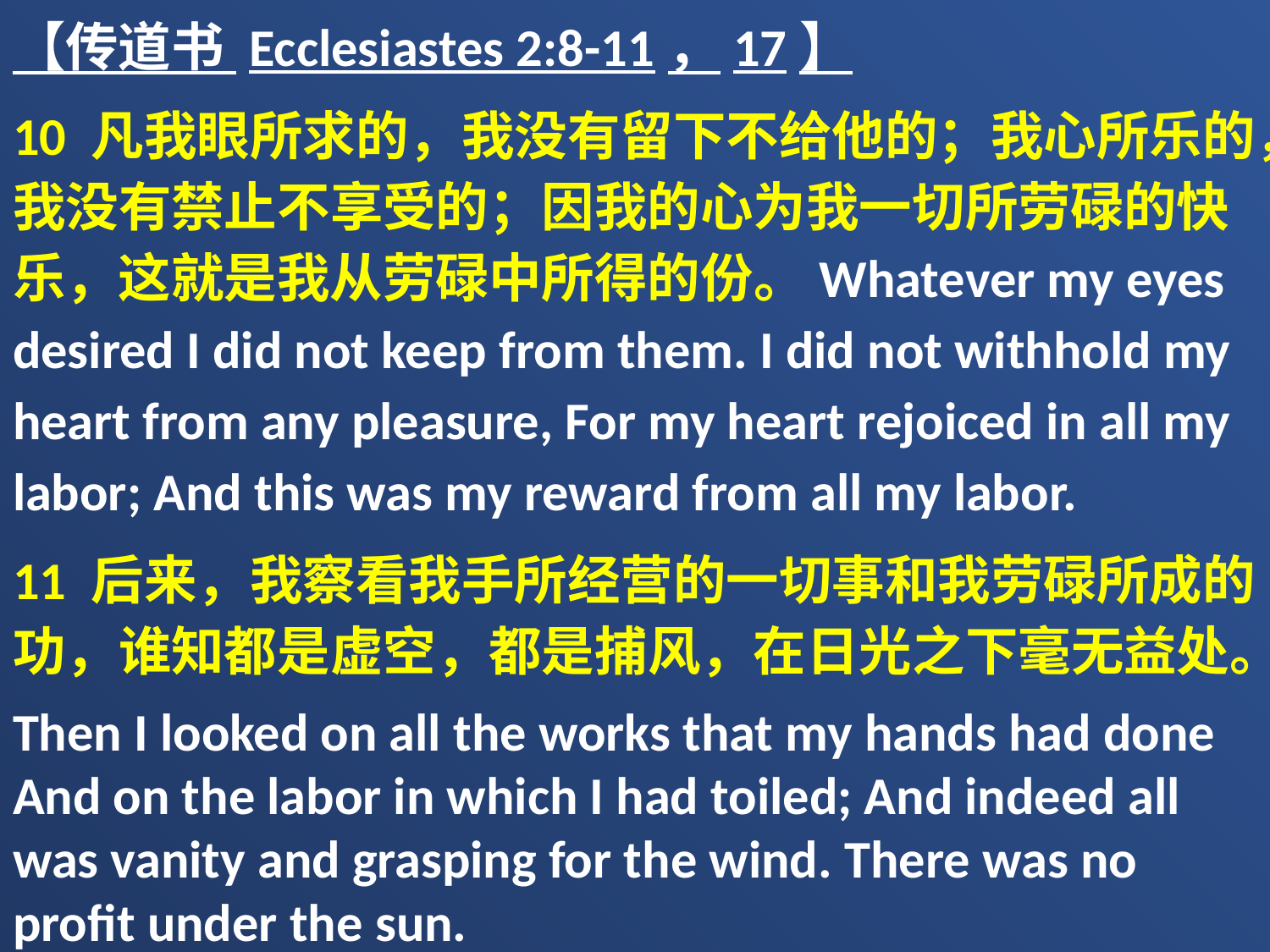

【传道书 Ecclesiastes 2:8-11，17】
10 凡我眼所求的，我没有留下不给他的；我心所乐的，我没有禁止不享受的；因我的心为我一切所劳碌的快乐，这就是我从劳碌中所得的份。Whatever my eyes desired I did not keep from them. I did not withhold my heart from any pleasure, For my heart rejoiced in all my labor; And this was my reward from all my labor.
11 后来，我察看我手所经营的一切事和我劳碌所成的功，谁知都是虚空，都是捕风，在日光之下毫无益处。
Then I looked on all the works that my hands had done And on the labor in which I had toiled; And indeed all was vanity and grasping for the wind. There was no profit under the sun.